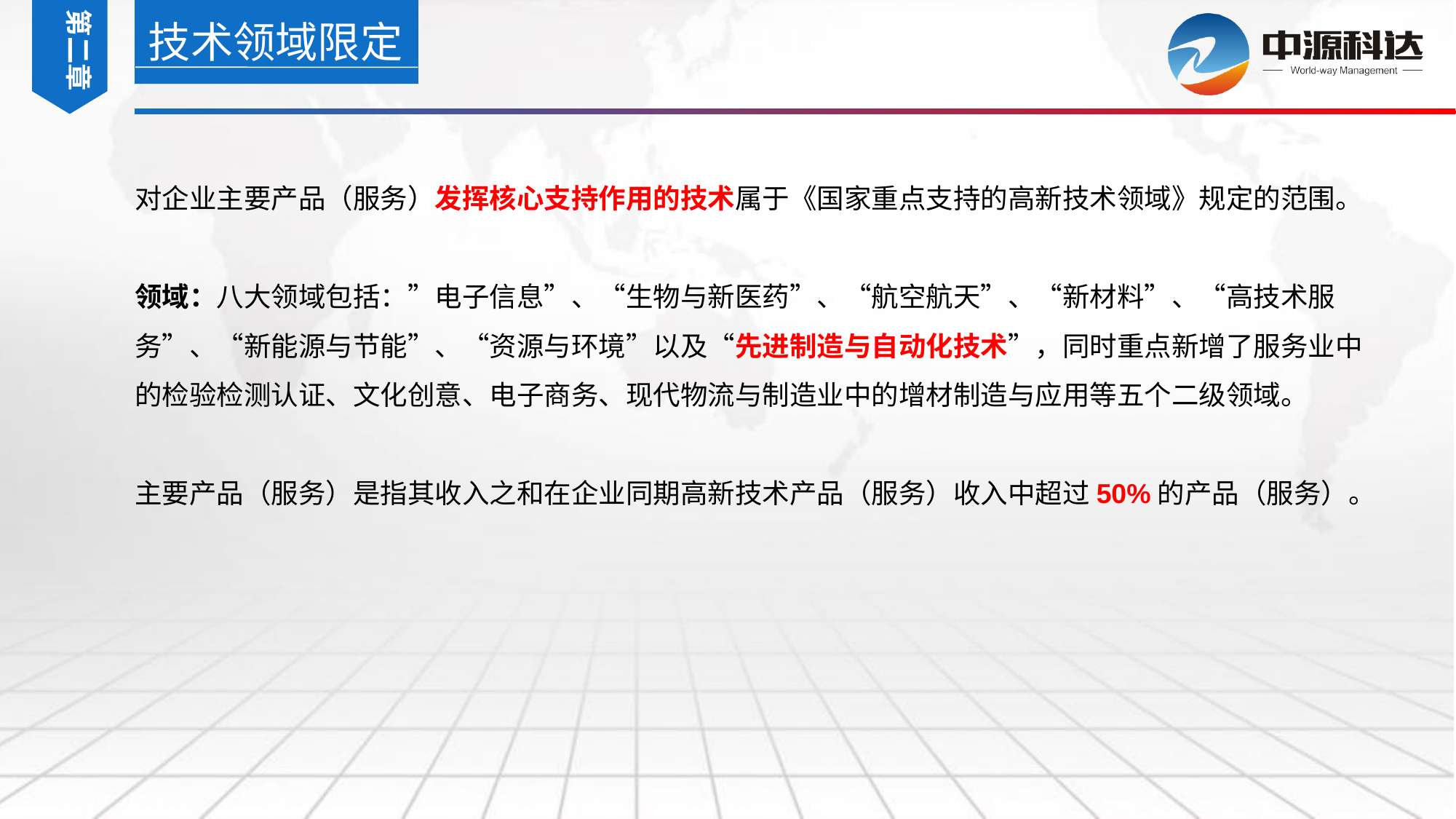

第二章
技术领域限定
对企业主要产品（服务）发挥核心支持作用的技术属于《国家重点支持的高新技术领域》规定的范围。

领域：八大领域包括：”电子信息”、“生物与新医药”、“航空航天”、“新材料”、“高技术服务”、“新能源与节能”、“资源与环境”以及“先进制造与自动化技术”，同时重点新增了服务业中的检验检测认证、文化创意、电子商务、现代物流与制造业中的增材制造与应用等五个二级领域。

主要产品（服务）是指其收入之和在企业同期高新技术产品（服务）收入中超过50%的产品（服务）。